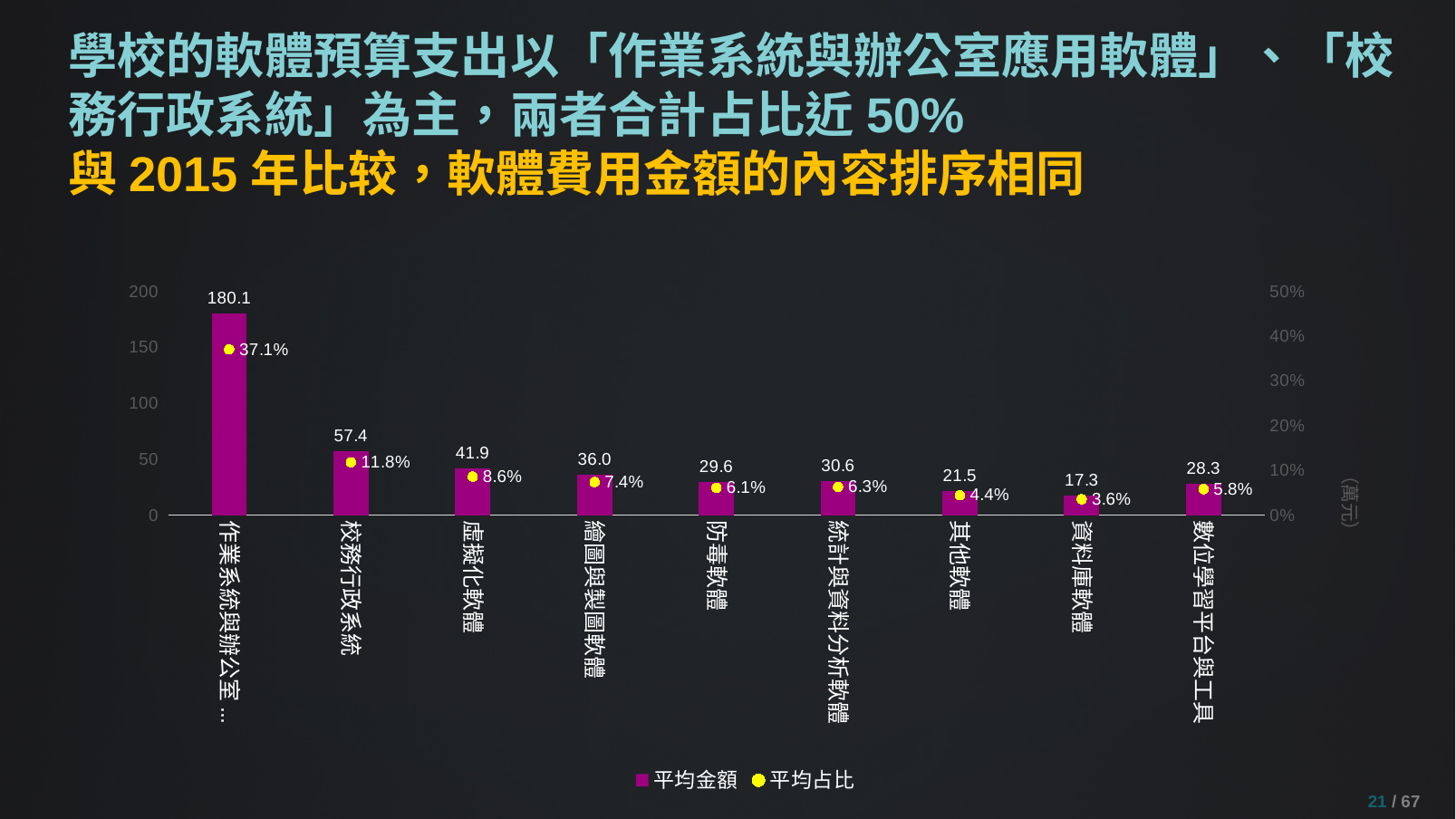

# 學校的軟體預算支出以「作業系統與辦公室應用軟體」、「校務行政系統」為主，兩者合計占比近50% 與2015年比较，軟體費用金額的內容排序相同

### Chart

| Category | 平均金額 | 平均占比 |
|---|---|---|
| 作業系統與辦公室應用軟體 | 180.063 | 0.3705 |
| 校務行政系統 | 57.4452 | 0.1182 |
| 虛擬化軟體 | 41.8932 | 0.0862 |
| 繪圖與製圖軟體  | 35.96400000000001 | 0.074 |
| 防毒軟體 | 29.646 | 0.061 |
| 統計與資料分析軟體 | 30.56939999999998 | 0.0629 |
| 其他軟體 | 21.52979999999998 | 0.0443 |
| 資料庫軟體 | 17.253 | 0.0355 |
| 數位學習平台與工具 | 28.2852 | 0.0582 |